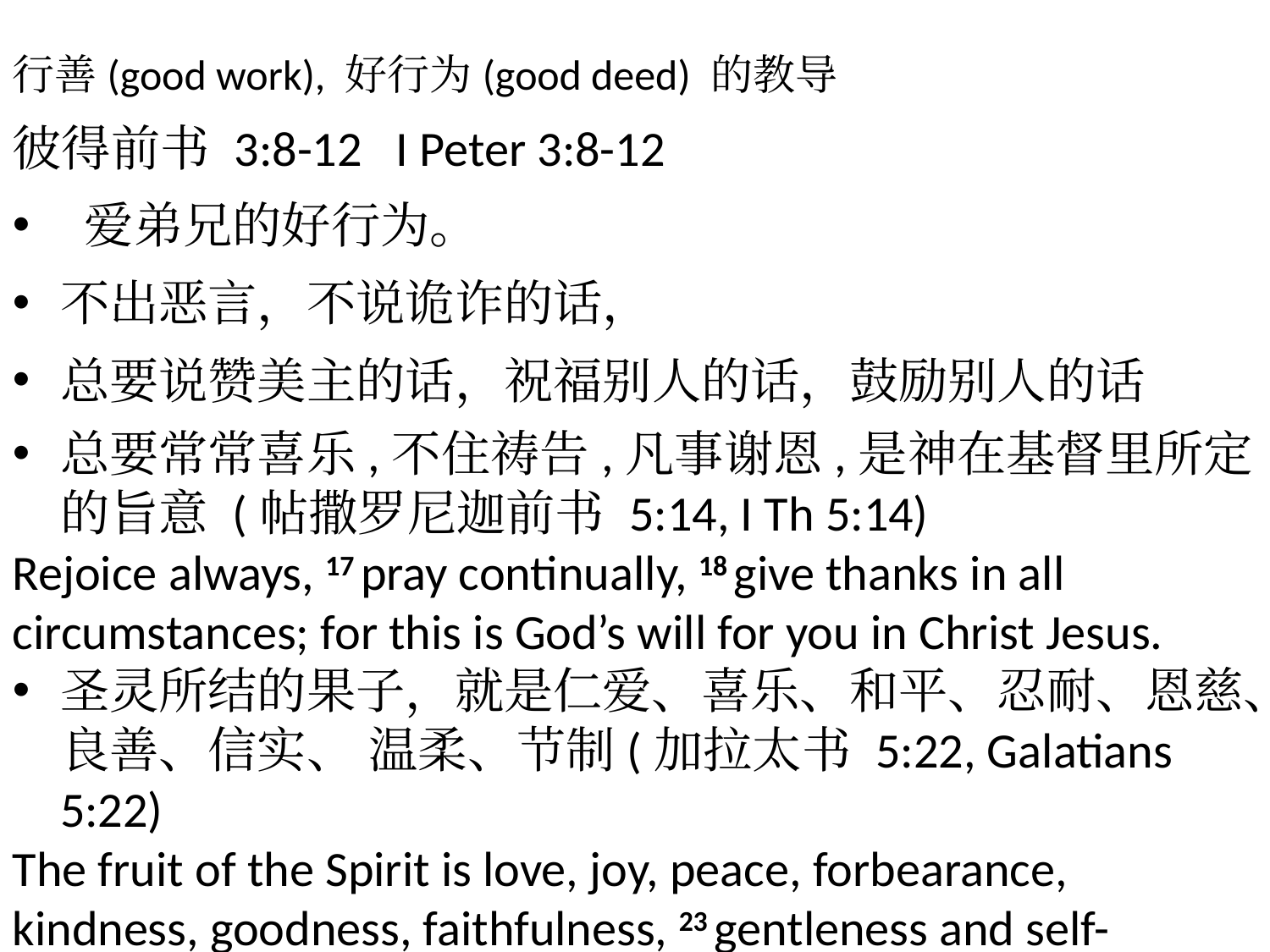

行善(good work), 好行为(good deed) 的教导
彼得前书 3:8-12   I Peter 3:8-12
 爱弟兄的好行为。
不出恶言，不说诡诈的话，
总要说赞美主的话，祝福别人的话，鼓励别人的话
总要常常喜乐,不住祷告,凡事谢恩,是神在基督里所定的旨意 (帖撒罗尼迦前书 5:14, I Th 5:14)
Rejoice always, 17 pray continually, 18 give thanks in all circumstances; for this is God’s will for you in Christ Jesus.
圣灵所结的果子，就是仁爱、喜乐、和平、忍耐、恩慈、良善、信实、 温柔、节制(加拉太书 5:22, Galatians 5:22)
The fruit of the Spirit is love, joy, peace, forbearance, kindness, goodness, faithfulness, 23 gentleness and self-control.